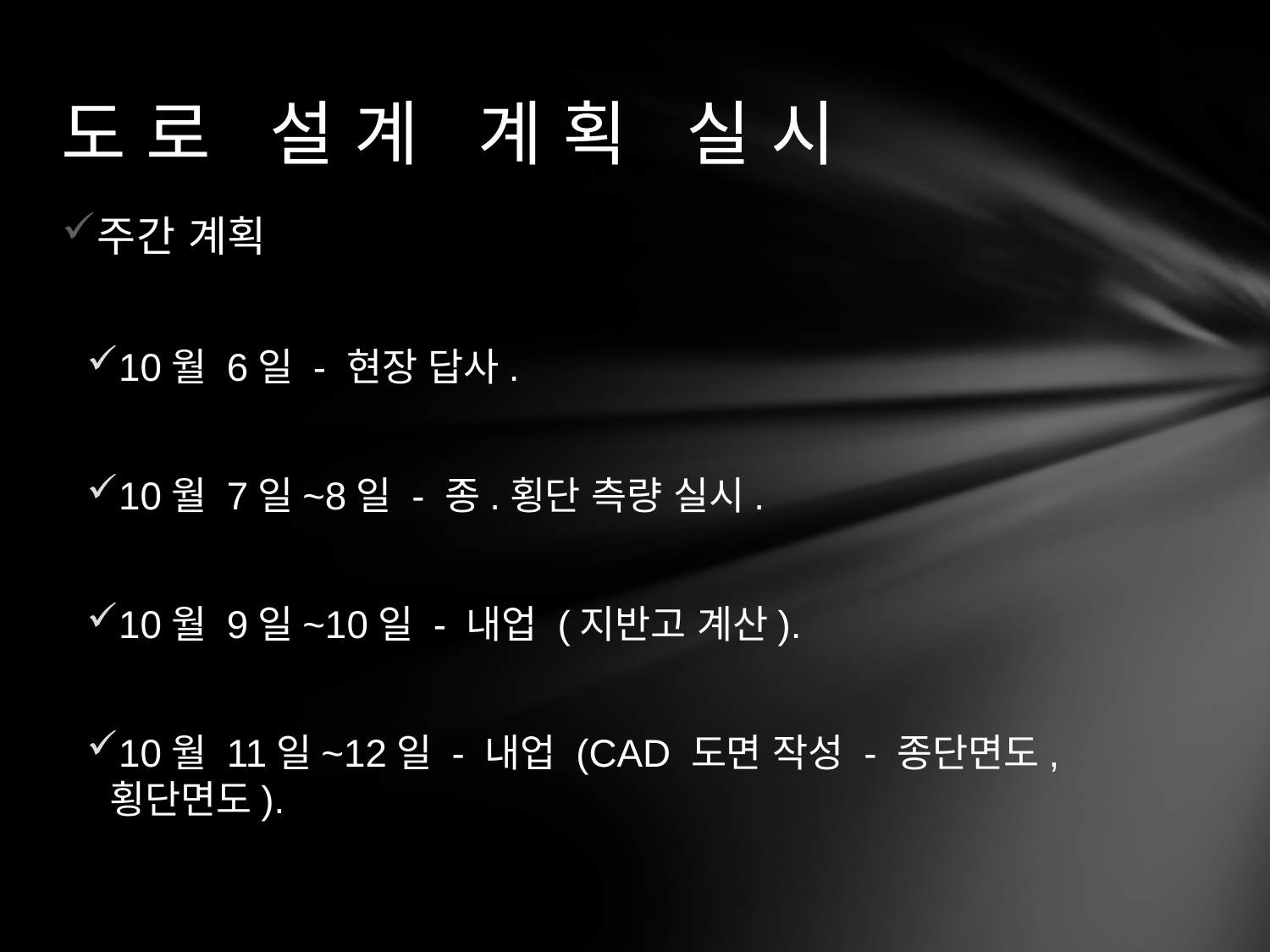

# 도 로   설 계   계 획   실 시
주간 계획

10월 6일 - 현장 답사.

10월 7일~8일 - 종.횡단 측량 실시.

10월 9일~10일 - 내업 (지반고 계산).

10월 11일~12일 - 내업 (CAD 도면 작성 - 종단면도, 횡단면도).